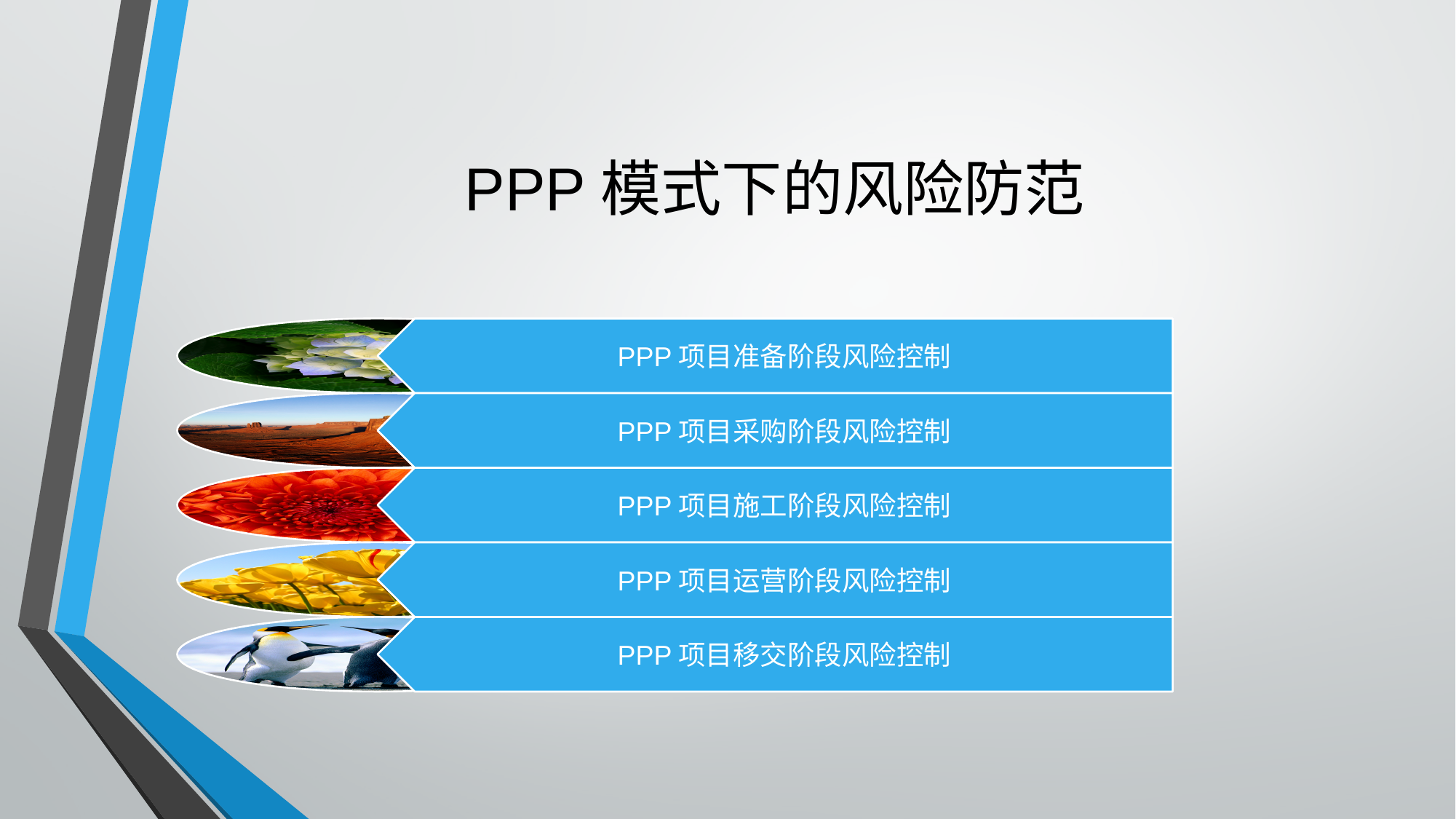

# PPP模式下的风险防范
PPP项目准备阶段风险控制
PPP项目施工阶段风险控制
PPP项目运营阶段风险控制
PPP项目移交阶段风险控制
PPP项目采购阶段风险控制